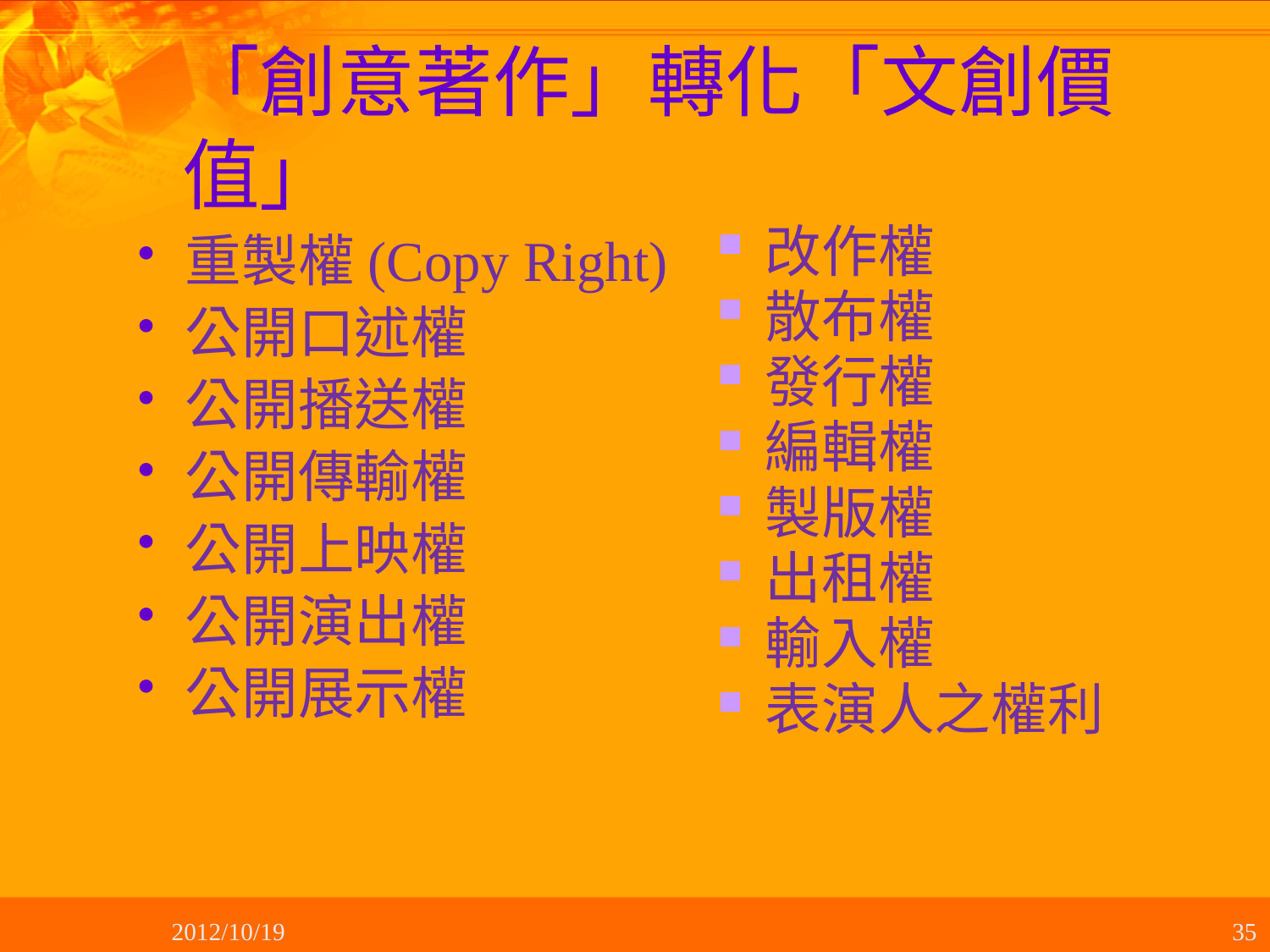

# 「創意著作」轉化「文創價值」
改作權
散布權
發行權
編輯權
製版權
出租權
輸入權
表演人之權利
重製權(Copy Right)
公開口述權
公開播送權
公開傳輸權
公開上映權
公開演出權
公開展示權
2012/10/19
35